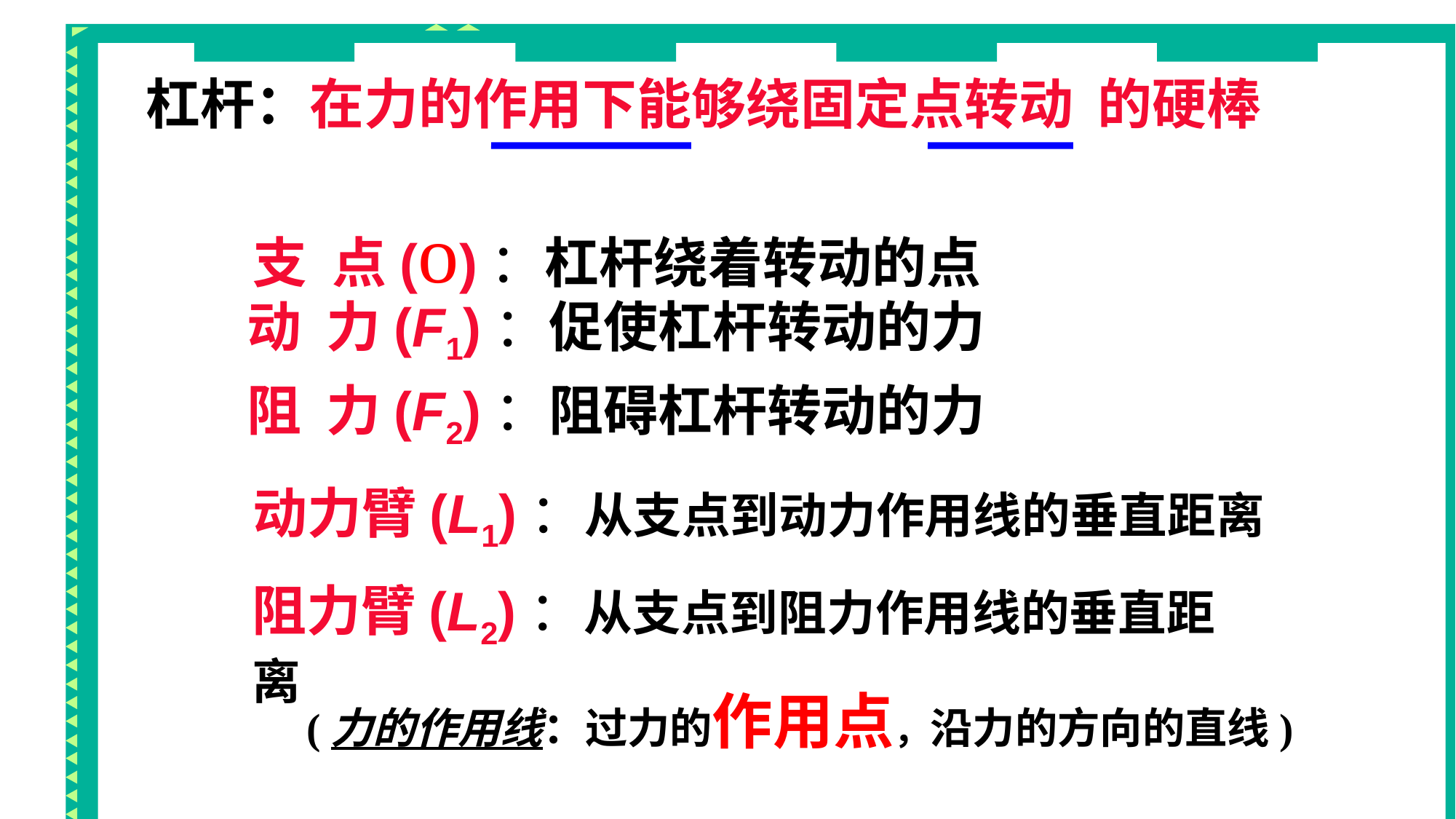

杠杆：在力的作用下能够绕固定点转动  的硬棒

支  点(o)：杠杆绕着转动的点
动  力(F1)：促使杠杆转动的力
阻  力(F2)：阻碍杠杆转动的力
动力臂(L1)：从支点到动力作用线的垂直距离
阻力臂(L2)：从支点到阻力作用线的垂直距离
(力的作用线：过力的作用点，沿力的方向的直线)